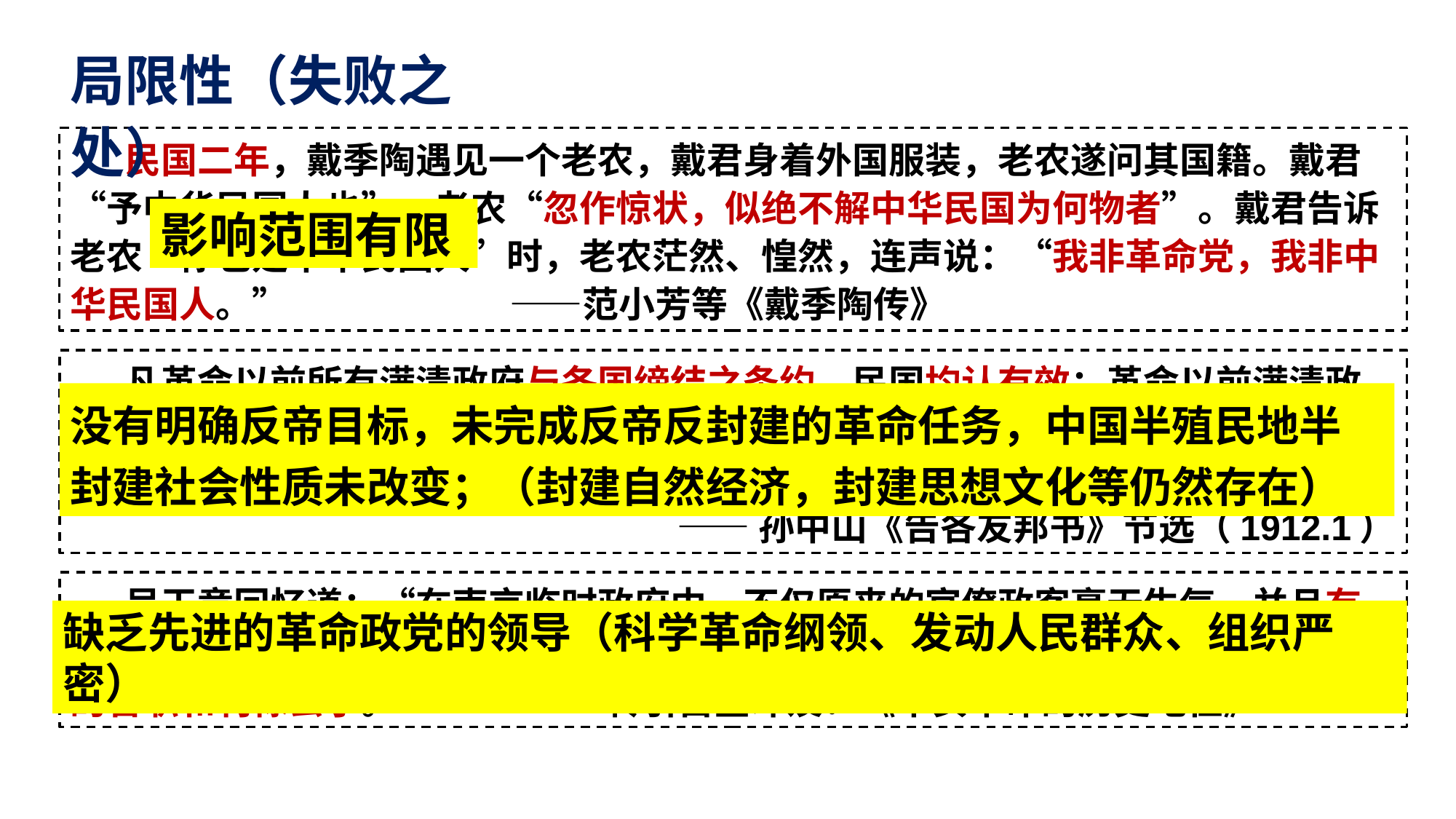

局限性（失败之处）
民国二年，戴季陶遇见一个老农，戴君身着外国服装，老农遂问其国籍。戴君“予中华民国人也”。老农“忽作惊状，似绝不解中华民国为何物者”。戴君告诉老农“你也是中华民国人”时，老农茫然、惶然，连声说：“我非革命党，我非中华民国人。”                           ——范小芳等《戴季陶传》
影响范围有限
凡革命以前所有满清政府与各国缔结之条约，民国均认有效；革命以前满清政府所借之外债及所承认之赔款，民国亦承认偿还之责，不变更其条件；凡革命以前满清政府所让与各国国家或个人种种之权利，民国政府亦照旧尊重之。
——孙中山《告各友邦书》节选（1912.1）
没有明确反帝目标，未完成反帝反封建的革命任务，中国半殖民地半封建社会性质未改变；（封建自然经济，封建思想文化等仍然存在）
吴玉章回忆道：“在南京临时政府中，不仅原来的官僚政客毫无生气，并且有些革命党人也在他们的影响下，开始蜕化，逐渐地丧失革命意志，而一味追求个人的官职和利禄去了。”            ——转引自金冲及：《辛亥革命的历史地位》
缺乏先进的革命政党的领导（科学革命纲领、发动人民群众、组织严密）